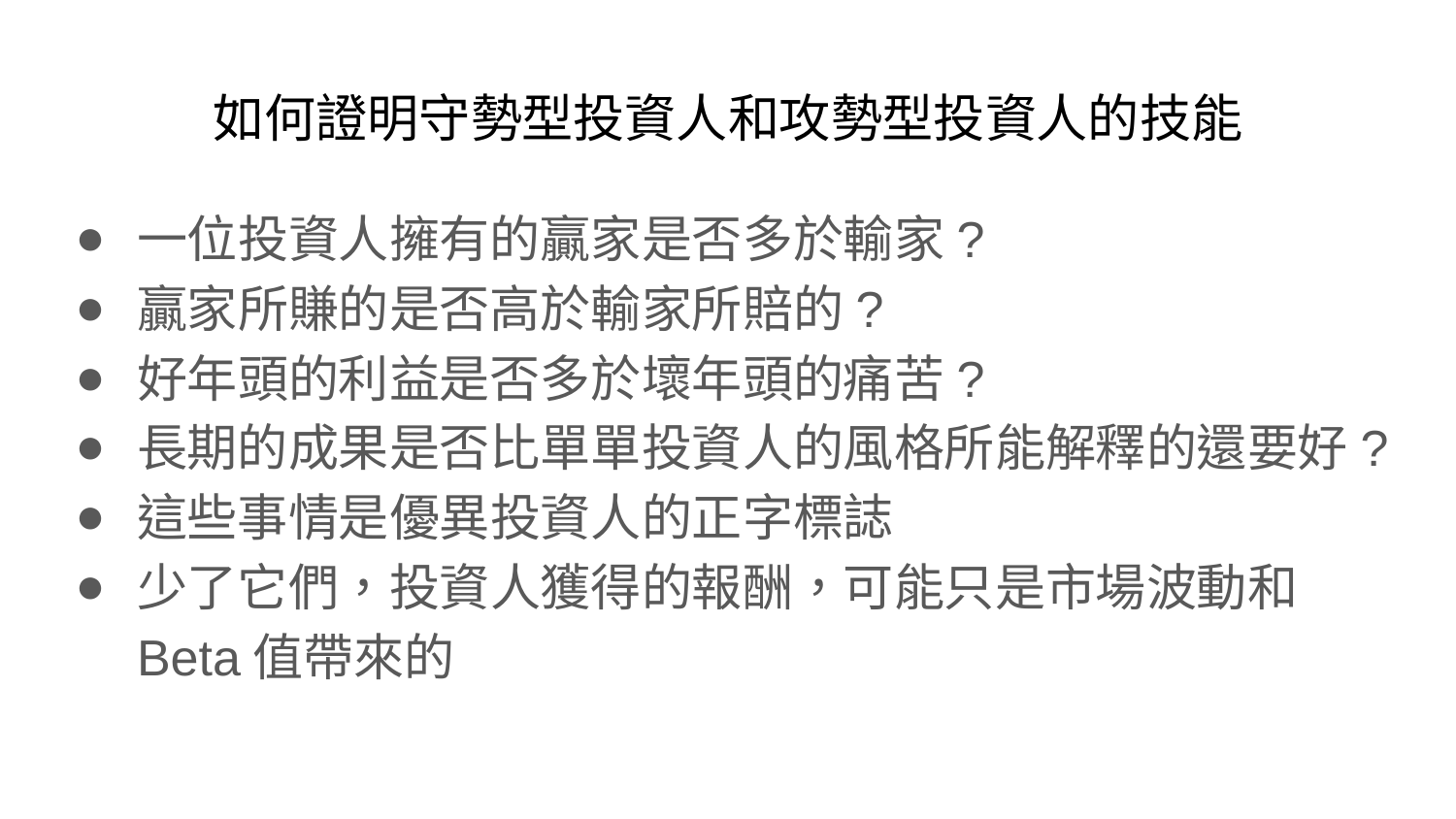

# 如何證明守勢型投資人和攻勢型投資人的技能
一位投資人擁有的贏家是否多於輸家?
贏家所賺的是否高於輸家所賠的?
好年頭的利益是否多於壞年頭的痛苦?
長期的成果是否比單單投資人的風格所能解釋的還要好?
這些事情是優異投資人的正字標誌
少了它們，投資人獲得的報酬，可能只是市場波動和Beta值帶來的